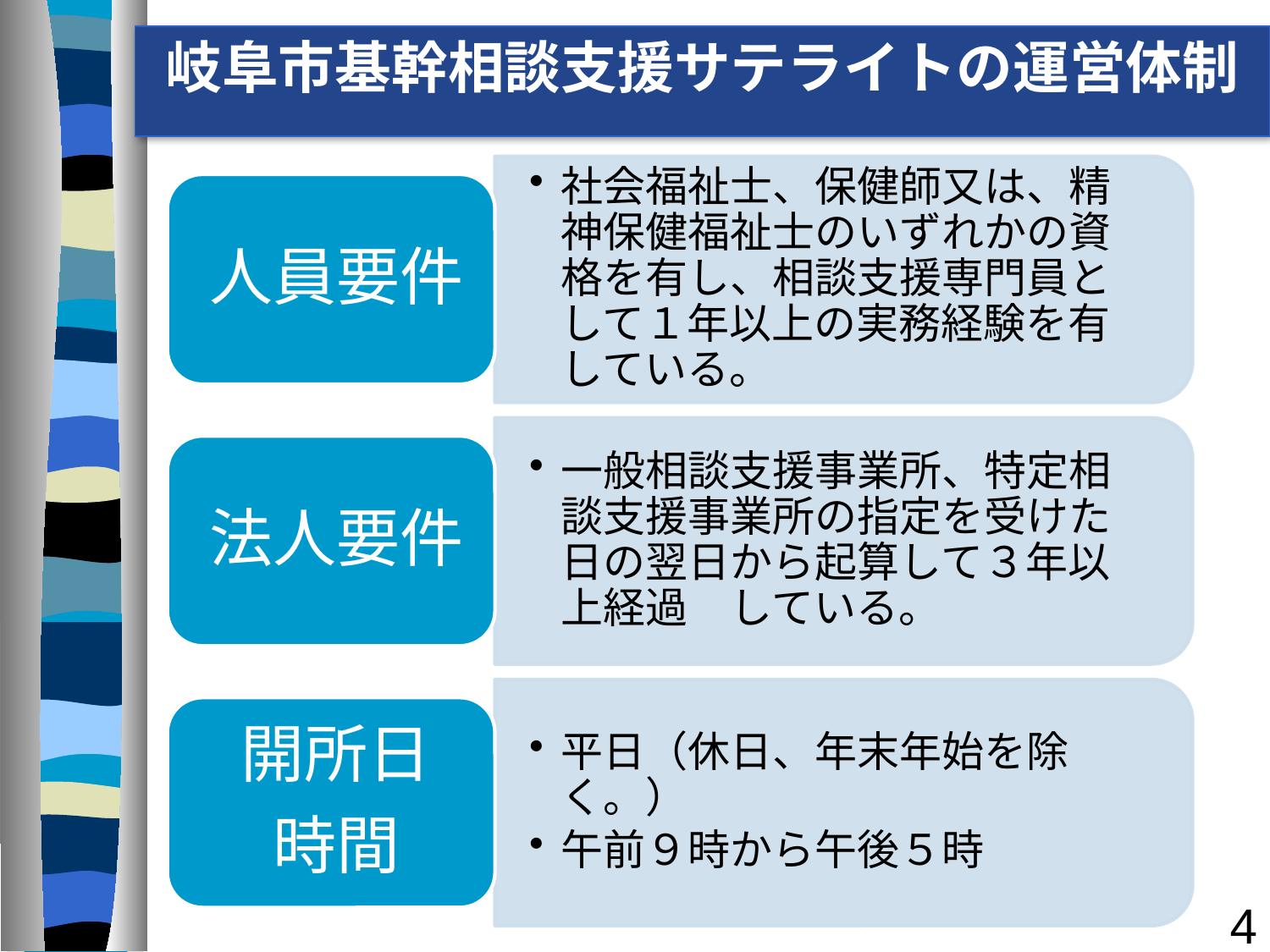

岐阜市基幹相談支援サテライトの運営体制
社会福祉士、保健師又は、精神保健福祉士のいずれかの資格を有し、相談支援専門員として１年以上の実務経験を有している。
人員要件
一般相談支援事業所、特定相談支援事業所の指定を受けた日の翌日から起算して３年以上経過　している。
法人要件
平日（休日、年末年始を除く。）
午前９時から午後５時
開所日
時間
4